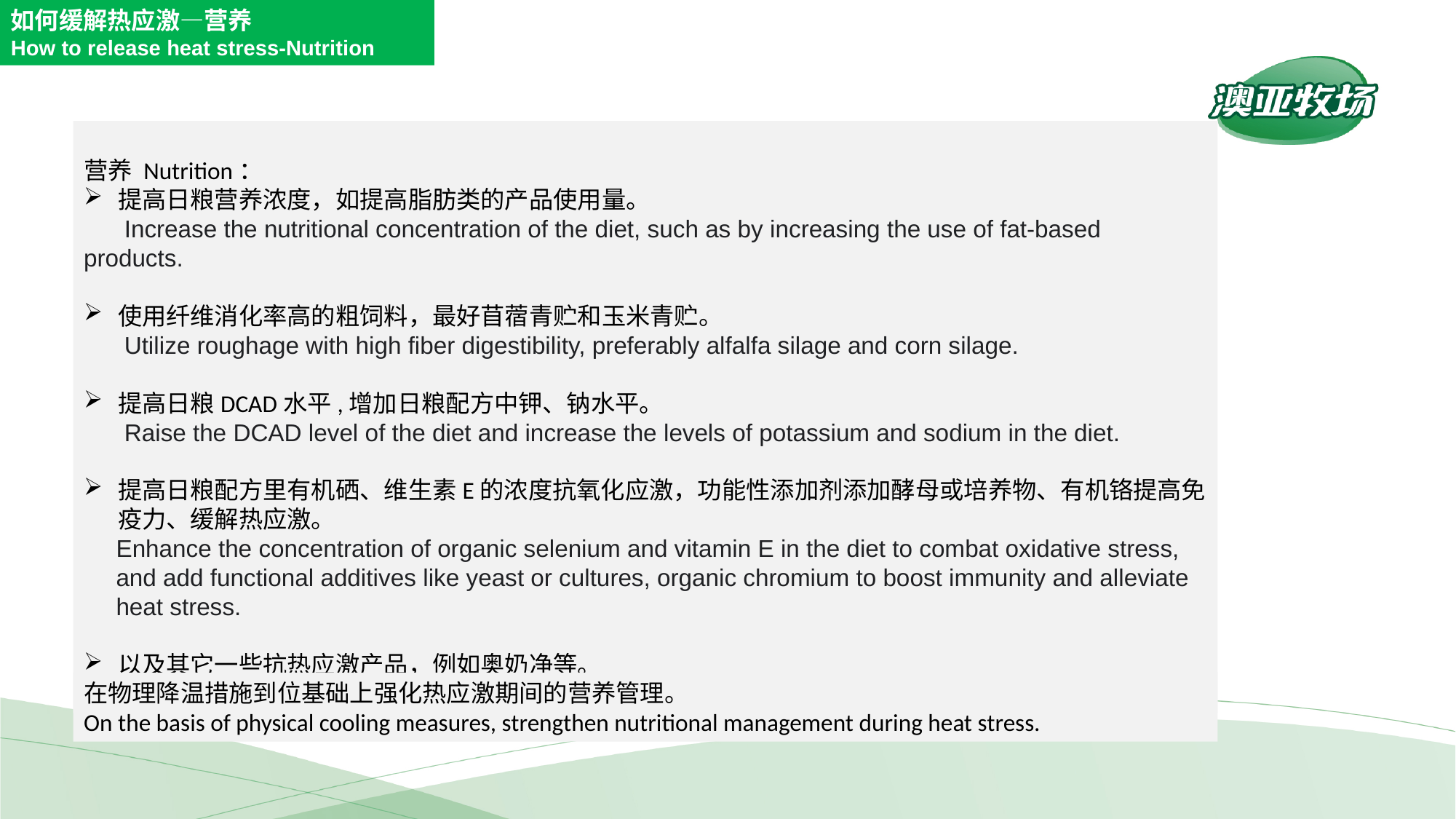

如何缓解热应激—营养
How to release heat stress-Nutrition
营养 Nutrition：
提高日粮营养浓度，如提高脂肪类的产品使用量。
      Increase the nutritional concentration of the diet, such as by increasing the use of fat-based products.

使用纤维消化率高的粗饲料，最好苜蓿青贮和玉米青贮。
      Utilize roughage with high fiber digestibility, preferably alfalfa silage and corn silage.

提高日粮DCAD水平,增加日粮配方中钾、钠水平。
      Raise the DCAD level of the diet and increase the levels of potassium and sodium in the diet.

提高日粮配方里有机硒、维生素E的浓度抗氧化应激，功能性添加剂添加酵母或培养物、有机铬提高免疫力、缓解热应激。
Enhance the concentration of organic selenium and vitamin E in the diet to combat oxidative stress, and add functional additives like yeast or cultures, organic chromium to boost immunity and alleviate heat stress.

以及其它一些抗热应激产品，例如奥奶净等。
      Also consider other heat stress-fighting products like OmniGen-AF.
在物理降温措施到位基础上强化热应激期间的营养管理。
On the basis of physical cooling measures, strengthen nutritional management during heat stress.